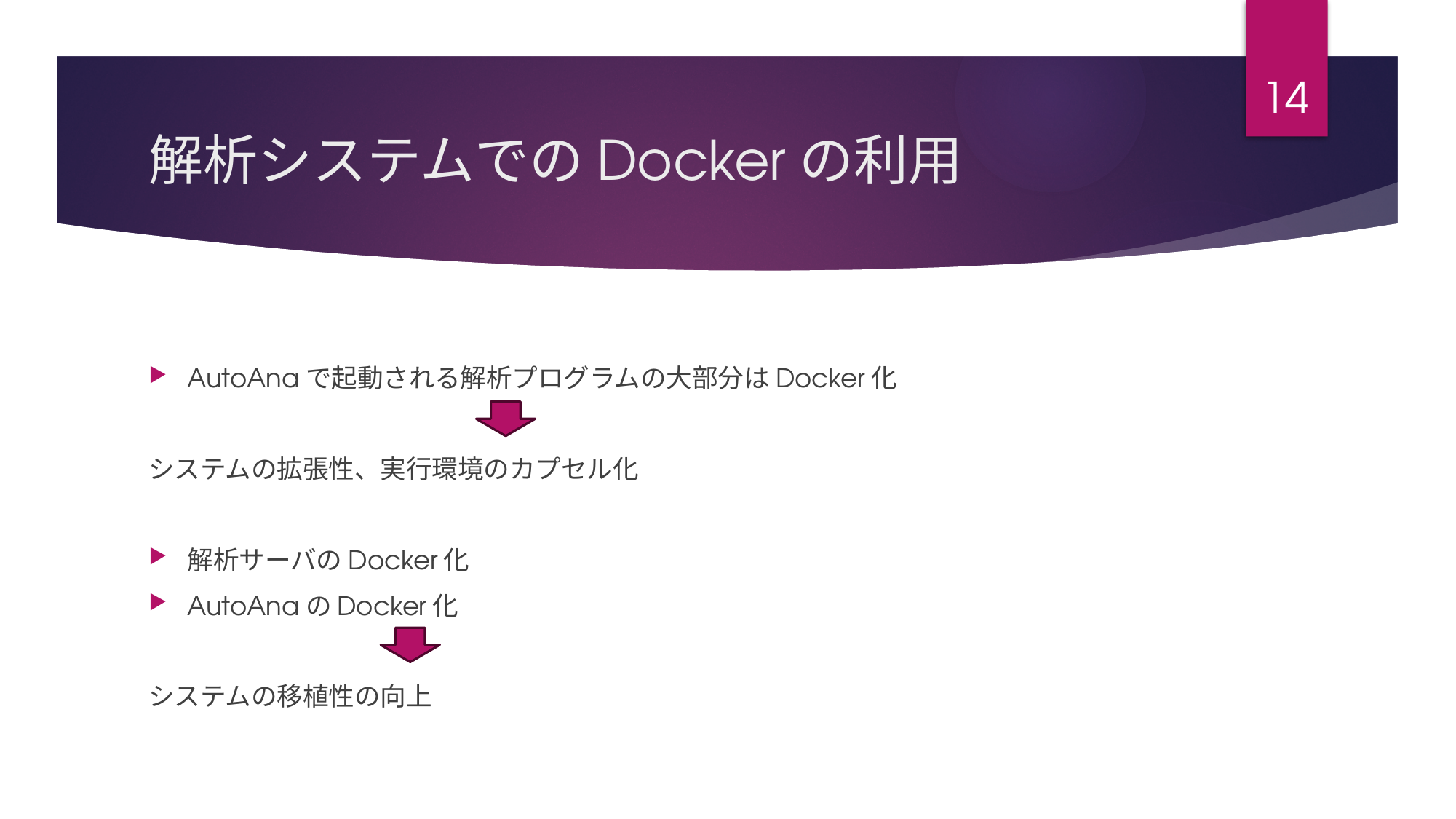

14
# 解析システムでのDockerの利用

AutoAnaで起動される解析プログラムの大部分はDocker化

システムの拡張性、実行環境のカプセル化

解析サーバのDocker化
AutoAnaのDocker化

システムの移植性の向上